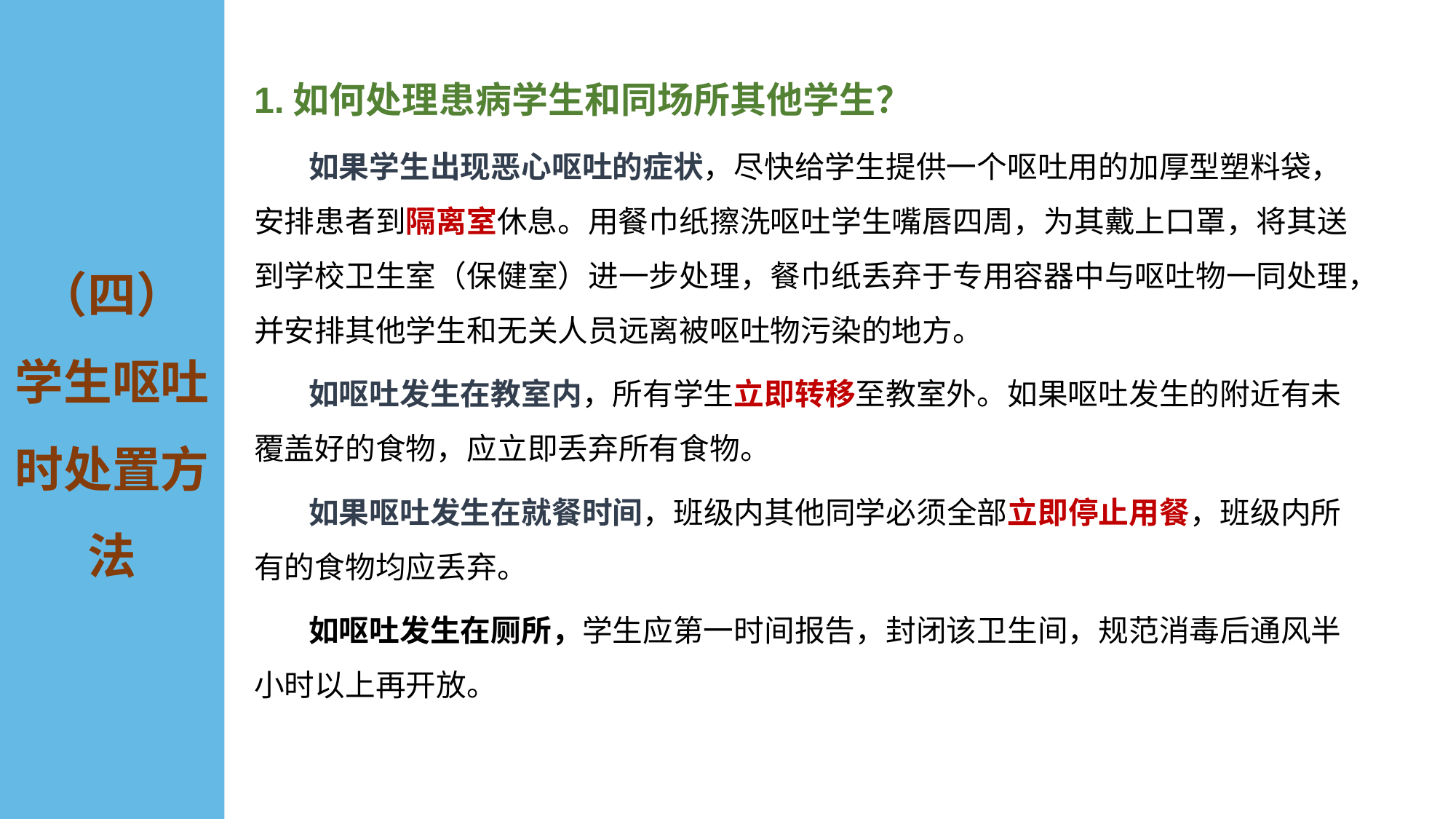

（四）
学生呕吐时处置方法
1.如何处理患病学生和同场所其他学生？
如果学生出现恶心呕吐的症状，尽快给学生提供一个呕吐用的加厚型塑料袋，安排患者到隔离室休息。用餐巾纸擦洗呕吐学生嘴唇四周，为其戴上口罩，将其送到学校卫生室（保健室）进一步处理，餐巾纸丢弃于专用容器中与呕吐物一同处理，并安排其他学生和无关人员远离被呕吐物污染的地方。
如呕吐发生在教室内，所有学生立即转移至教室外。如果呕吐发生的附近有未覆盖好的食物，应立即丢弃所有食物。
如果呕吐发生在就餐时间，班级内其他同学必须全部立即停止用餐，班级内所有的食物均应丢弃。
如呕吐发生在厕所，学生应第一时间报告，封闭该卫生间，规范消毒后通风半小时以上再开放。